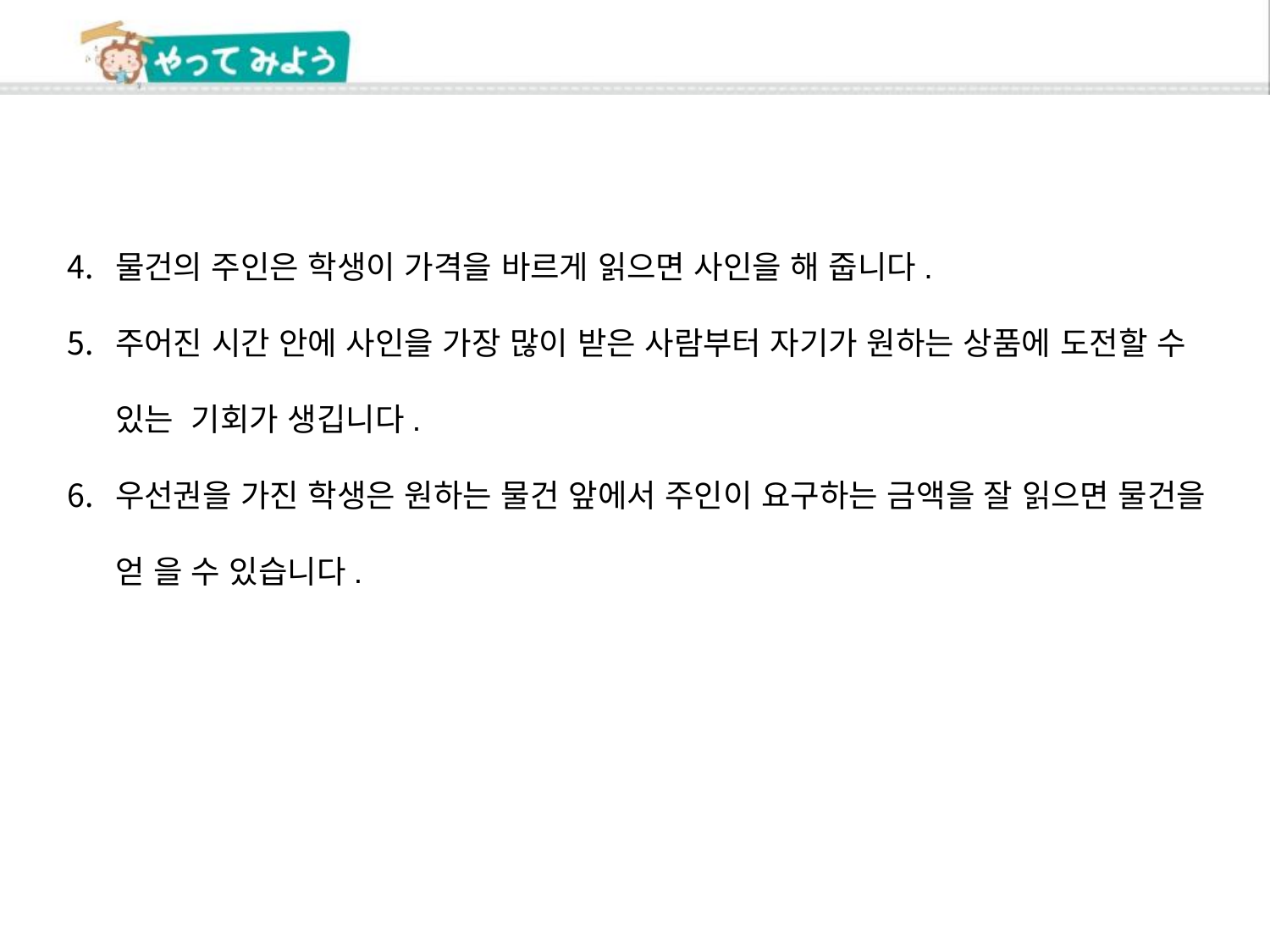

물건의 주인은 학생이 가격을 바르게 읽으면 사인을 해 줍니다.
주어진 시간 안에 사인을 가장 많이 받은 사람부터 자기가 원하는 상품에 도전할 수 있는  기회가 생깁니다.
우선권을 가진 학생은 원하는 물건 앞에서 주인이 요구하는 금액을 잘 읽으면 물건을 얻 을 수 있습니다.